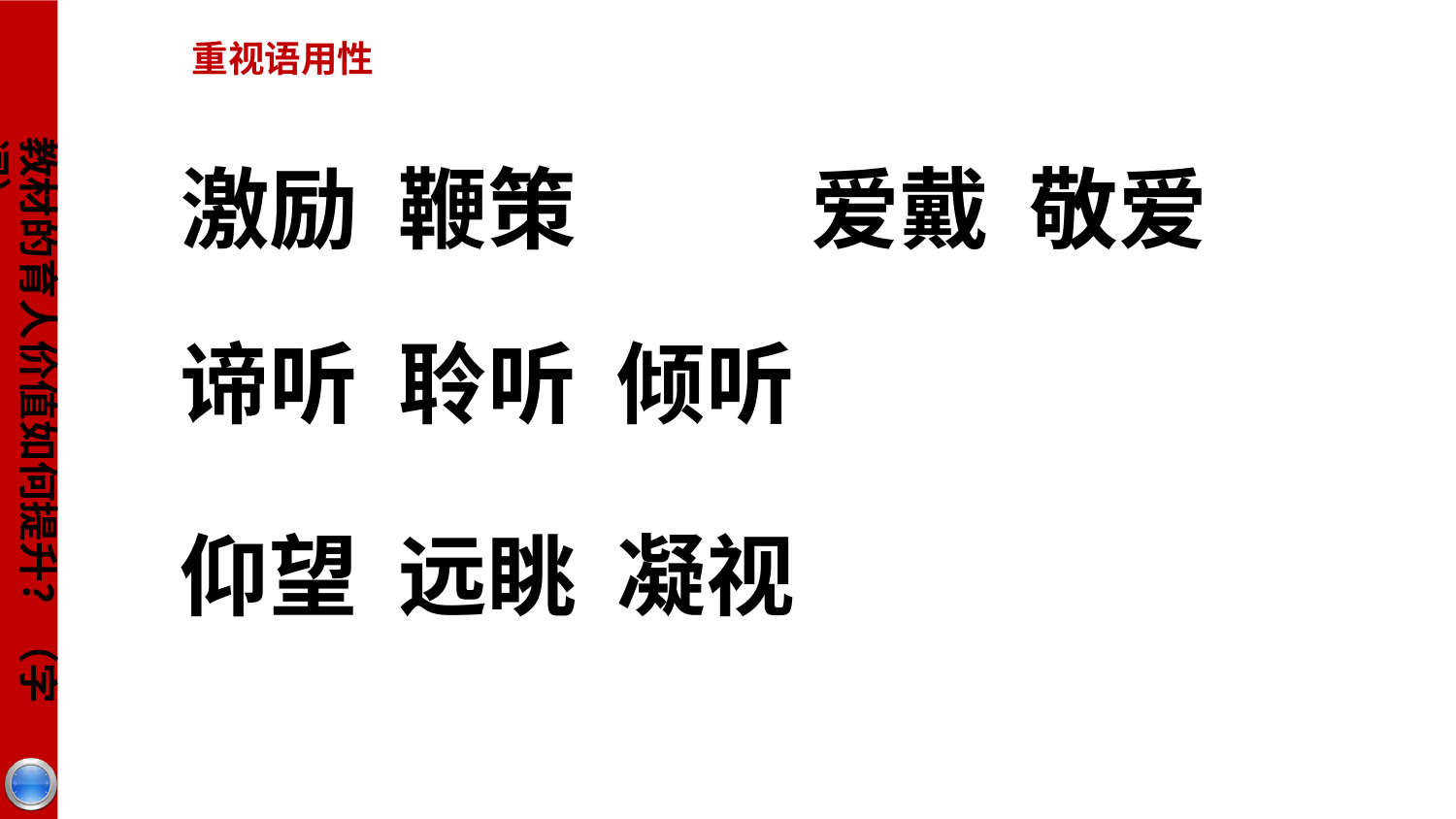

重视语用性
教材的育人价值如何提升？（字词）

激励  鞭策
爱戴  敬爱
谛听  聆听  倾听
仰望  远眺  凝视